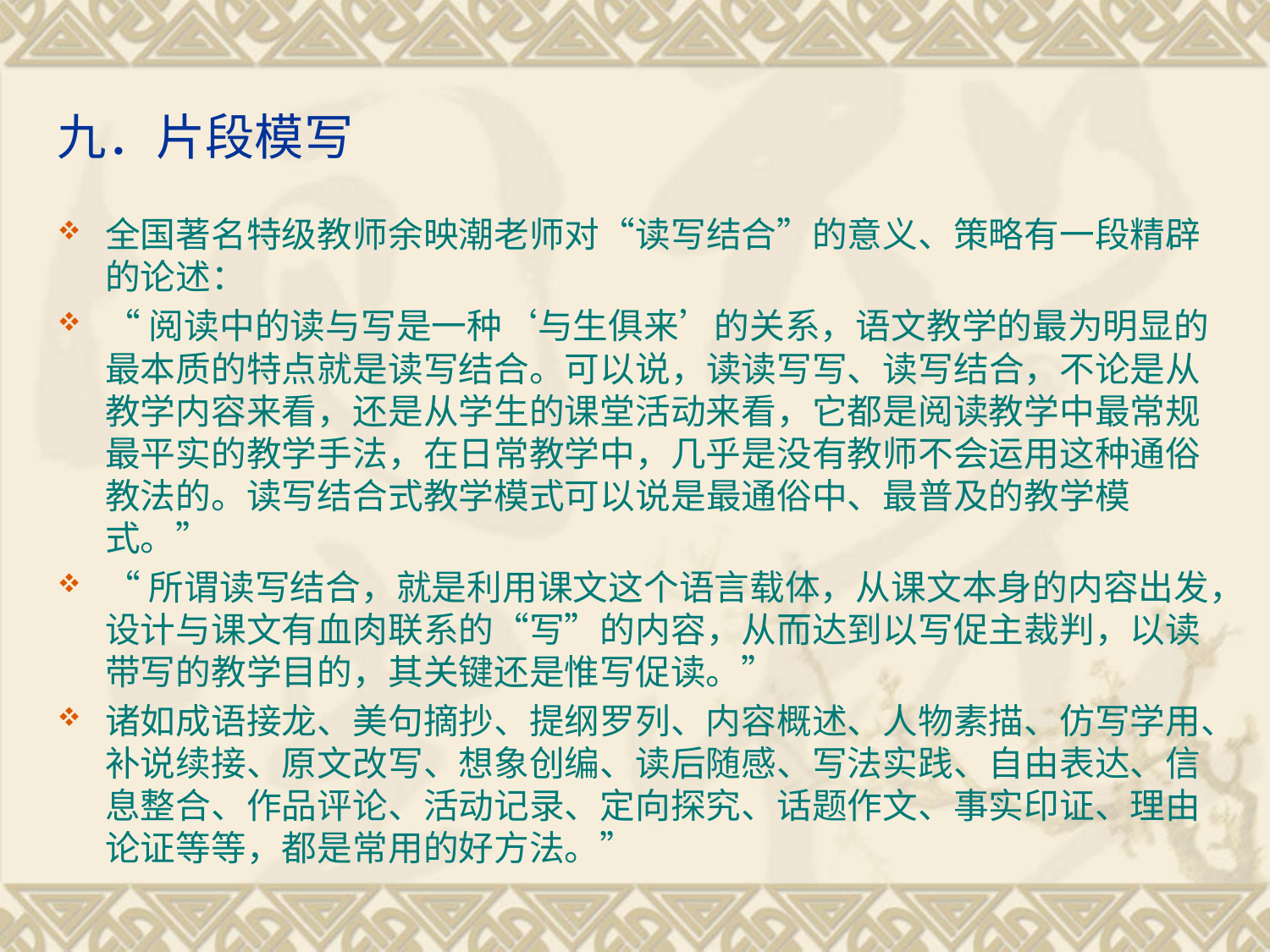

# 九．片段模写
全国著名特级教师余映潮老师对“读写结合”的意义、策略有一段精辟的论述：
“阅读中的读与写是一种‘与生俱来’的关系，语文教学的最为明显的最本质的特点就是读写结合。可以说，读读写写、读写结合，不论是从教学内容来看，还是从学生的课堂活动来看，它都是阅读教学中最常规最平实的教学手法，在日常教学中，几乎是没有教师不会运用这种通俗教法的。读写结合式教学模式可以说是最通俗中、最普及的教学模式。”
“所谓读写结合，就是利用课文这个语言载体，从课文本身的内容出发，设计与课文有血肉联系的“写”的内容，从而达到以写促主裁判，以读带写的教学目的，其关键还是惟写促读。”
诸如成语接龙、美句摘抄、提纲罗列、内容概述、人物素描、仿写学用、补说续接、原文改写、想象创编、读后随感、写法实践、自由表达、信息整合、作品评论、活动记录、定向探究、话题作文、事实印证、理由论证等等，都是常用的好方法。”